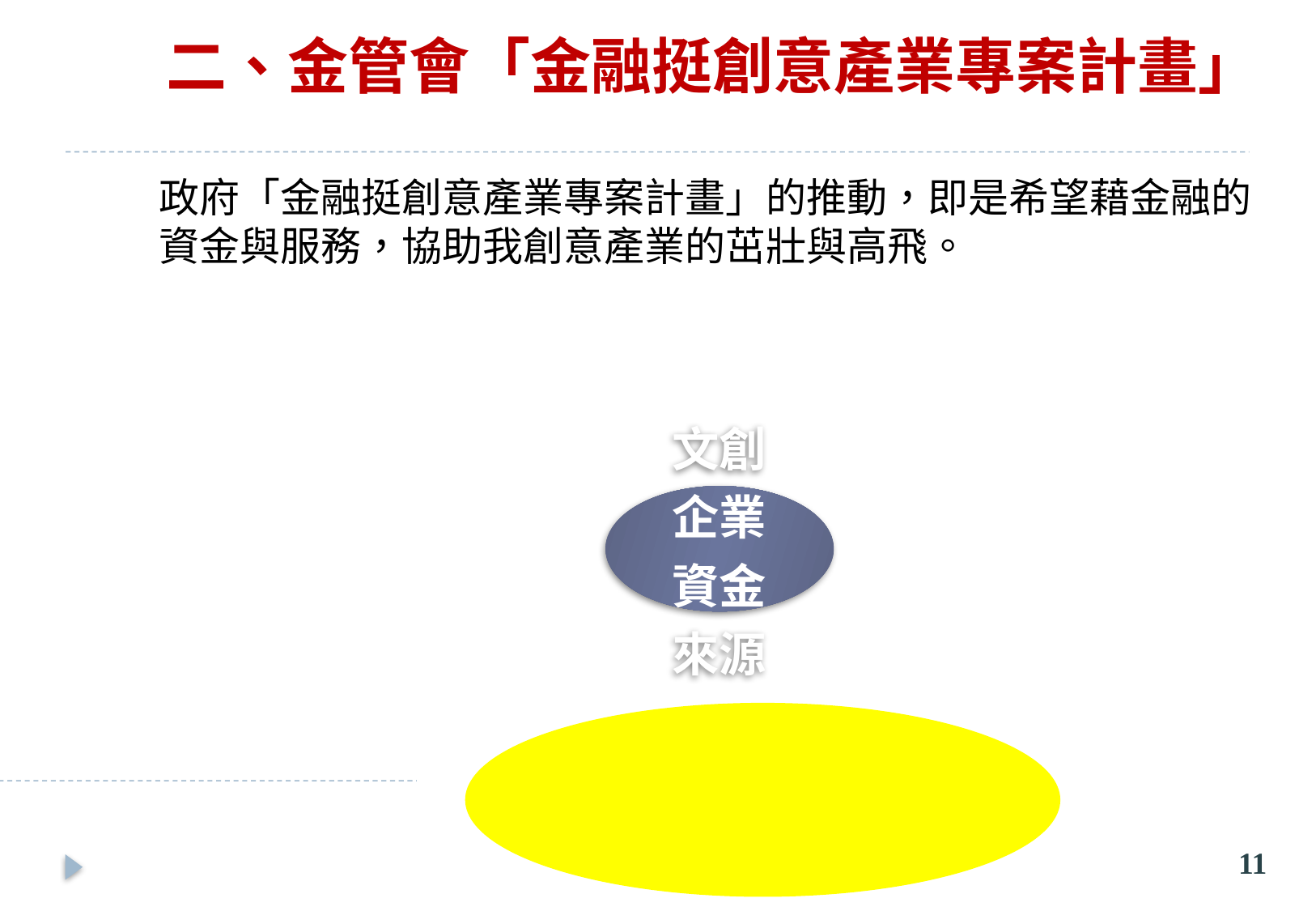

二、金管會「金融挺創意產業專案計畫」

政府「金融挺創意產業專案計畫」的推動，即是希望藉金融的資金與服務，協助我創意產業的茁壯與高飛。
文創企業
資金來源

11